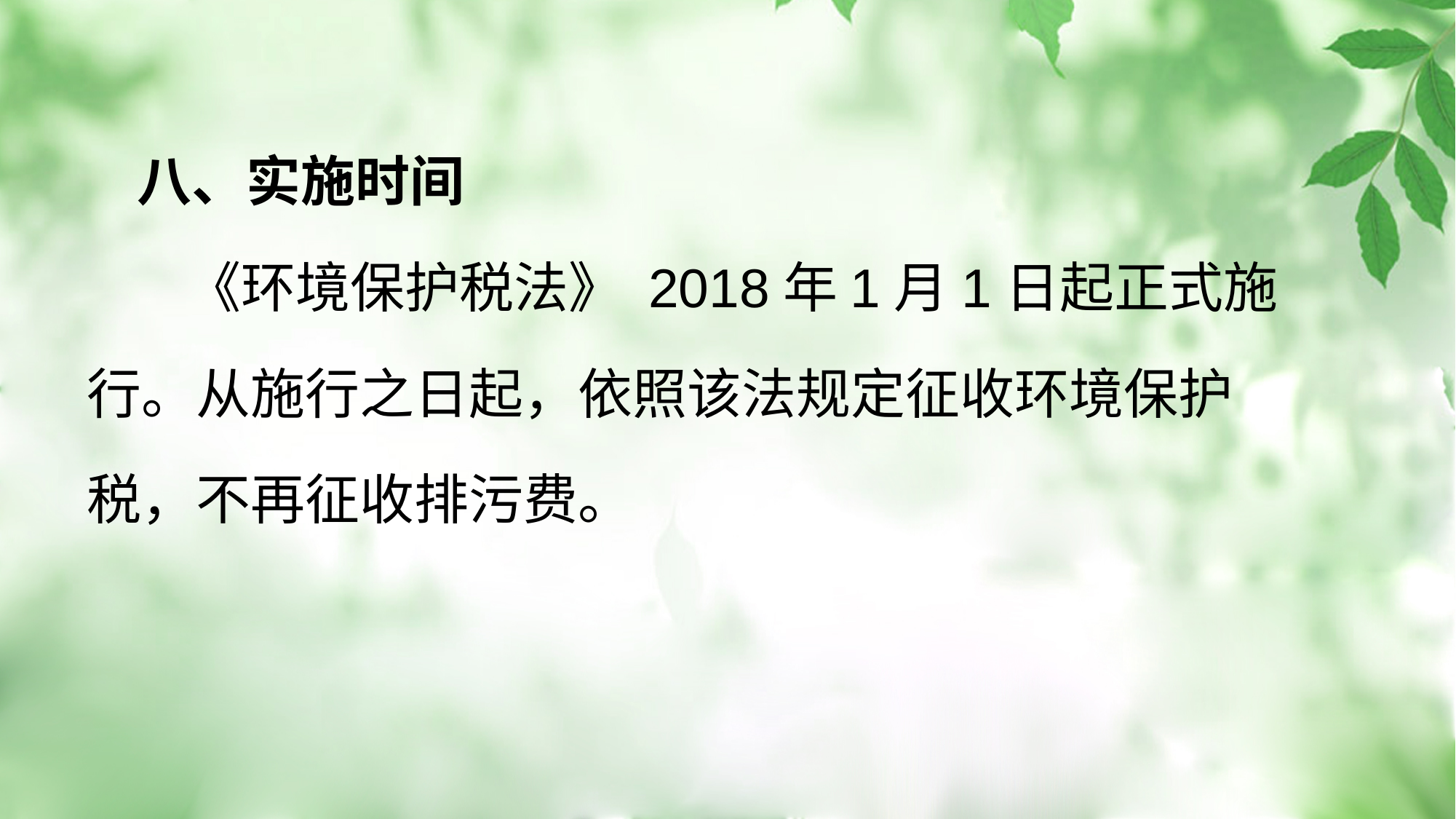

八、实施时间
   《环境保护税法》 2018年1月1日起正式施行。从施行之日起，依照该法规定征收环境保护税，不再征收排污费。